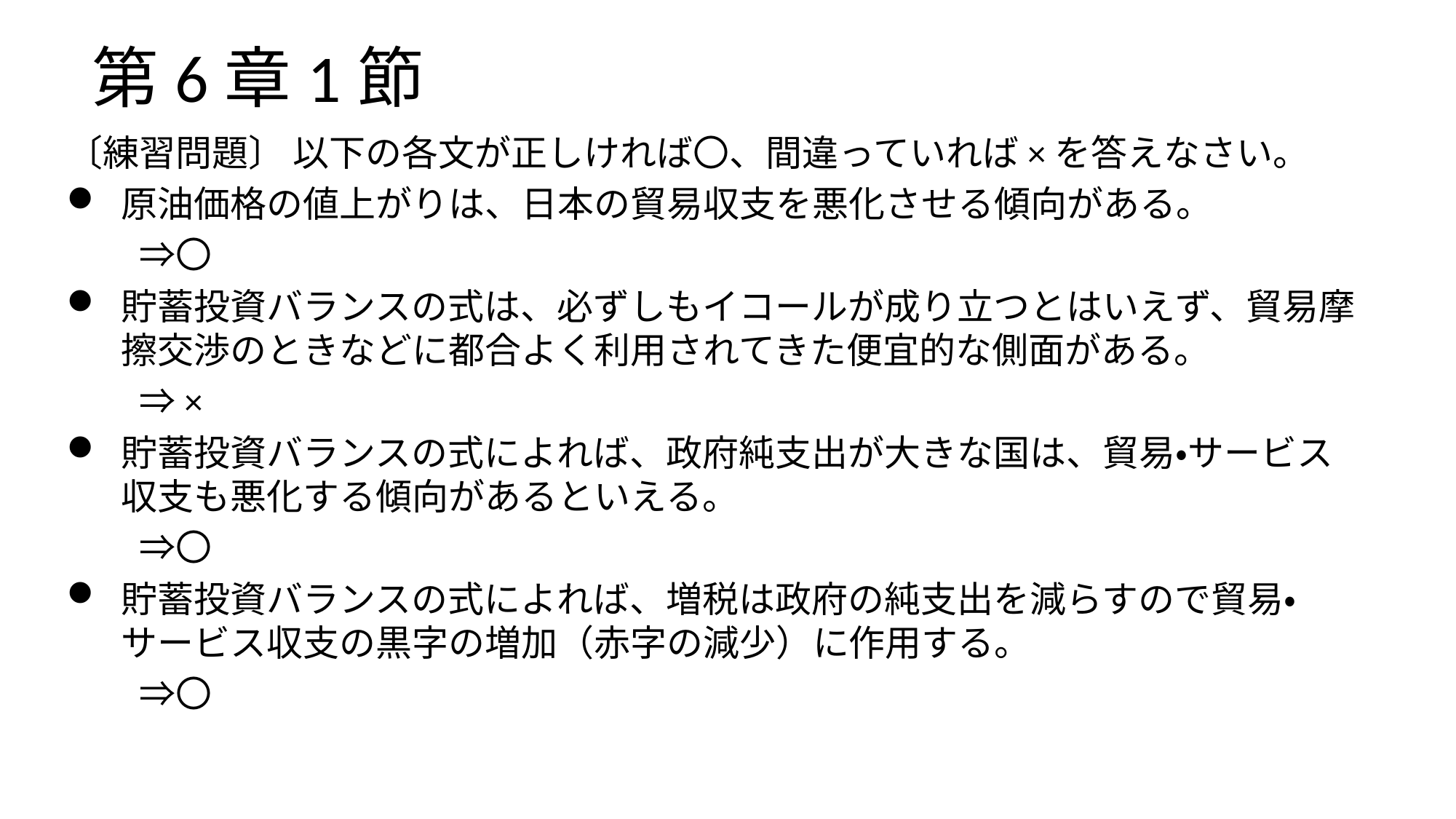

# 第6章1節
〔練習問題〕 以下の各文が正しければ〇、間違っていれば×を答えなさい。
原油価格の値上がりは、日本の貿易収支を悪化させる傾向がある。
　　⇒〇
貯蓄投資バランスの式は、必ずしもイコールが成り立つとはいえず、貿易摩擦交渉のときなどに都合よく利用されてきた便宜的な側面がある。
　　⇒×
貯蓄投資バランスの式によれば、政府純支出が大きな国は、貿易・サービス収支も悪化する傾向があるといえる。
　　⇒〇
貯蓄投資バランスの式によれば、増税は政府の純支出を減らすので貿易・サービス収支の黒字の増加（赤字の減少）に作用する。
　　⇒〇